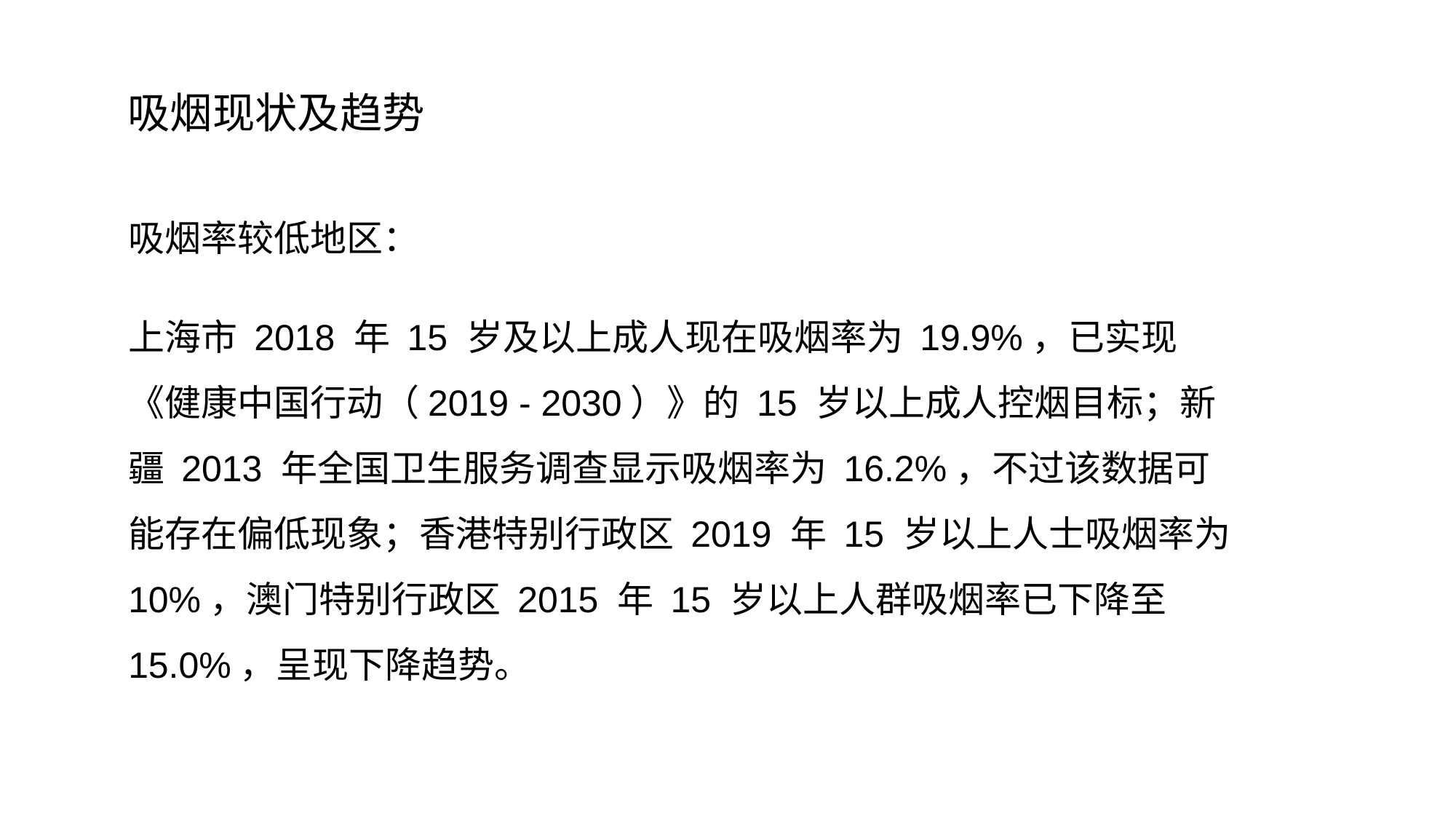

吸烟现状及趋势
# 吸烟率较低地区：
上海市 2018 年 15 岁及以上成人现在吸烟率为 19.9%，已实现《健康中国行动（2019 - 2030）》的 15 岁以上成人控烟目标；新疆 2013 年全国卫生服务调查显示吸烟率为 16.2%，不过该数据可能存在偏低现象；香港特别行政区 2019 年 15 岁以上人士吸烟率为 10%，澳门特别行政区 2015 年 15 岁以上人群吸烟率已下降至 15.0%，呈现下降趋势。